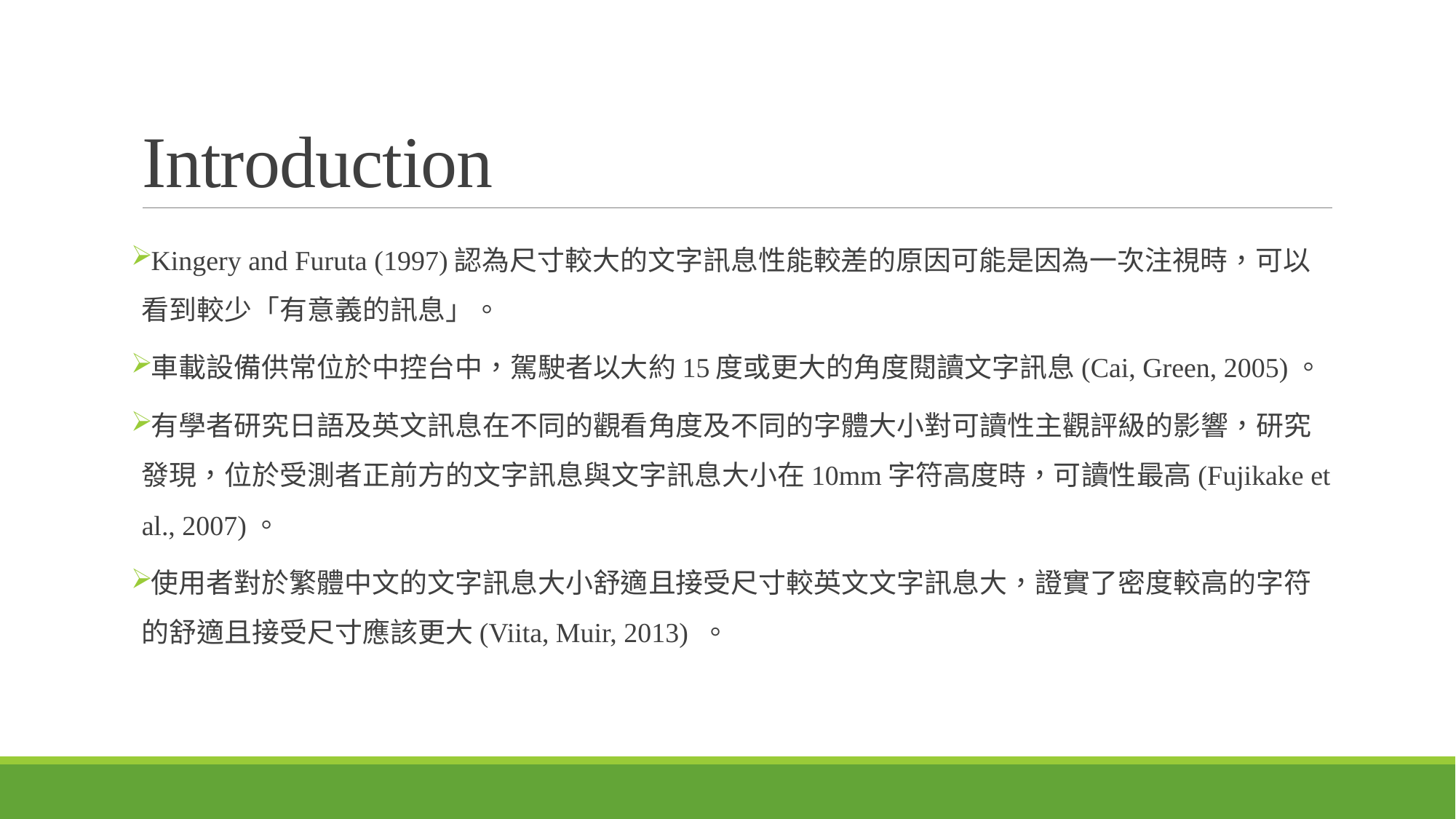

# Introduction
Kingery and Furuta (1997)認為尺寸較大的文字訊息性能較差的原因可能是因為一次注視時，可以看到較少「有意義的訊息」。
車載設備供常位於中控台中，駕駛者以大約15度或更大的角度閱讀文字訊息(Cai, Green, 2005)。
有學者研究日語及英文訊息在不同的觀看角度及不同的字體大小對可讀性主觀評級的影響，研究發現，位於受測者正前方的文字訊息與文字訊息大小在10mm字符高度時，可讀性最高(Fujikake et al., 2007)。
使用者對於繁體中文的文字訊息大小舒適且接受尺寸較英文文字訊息大，證實了密度較高的字符的舒適且接受尺寸應該更大(Viita, Muir, 2013) 。